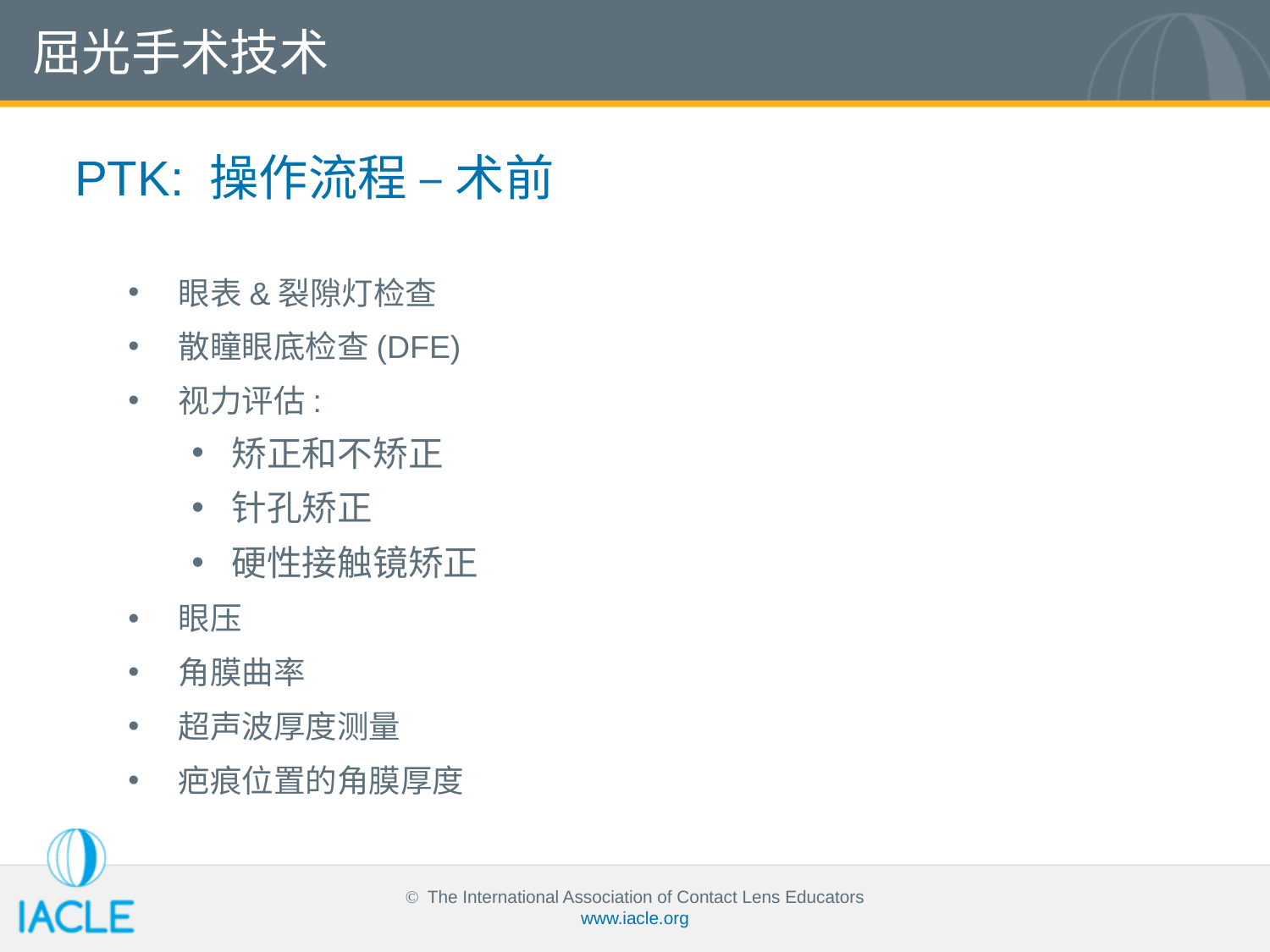

屈光手术技术
PTK: 操作流程 – 术前
眼表&裂隙灯检查
散瞳眼底检查(DFE)
视力评估:
矫正和不矫正
针孔矫正
硬性接触镜矫正
眼压
角膜曲率
超声波厚度测量
疤痕位置的角膜厚度